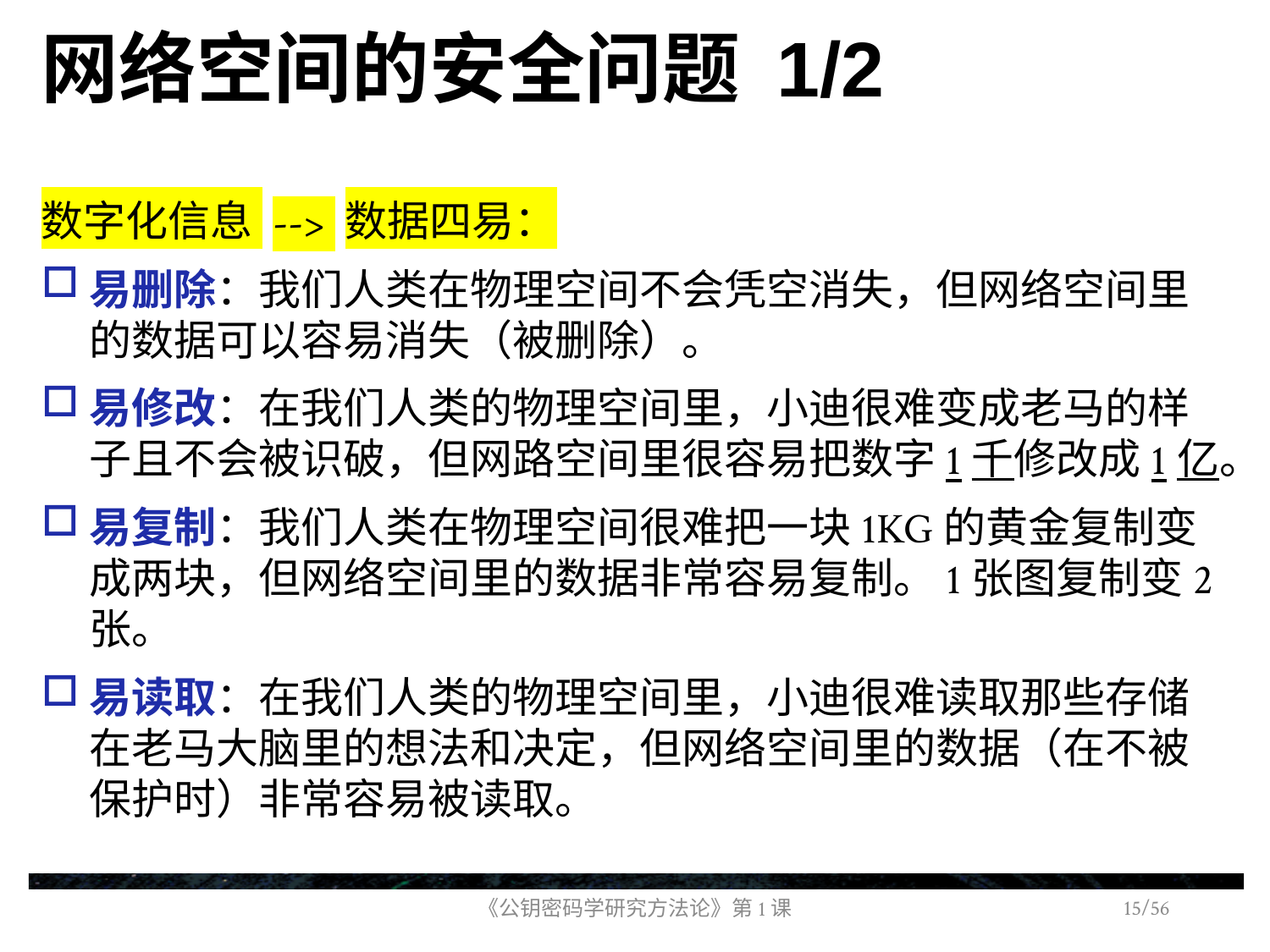

# 网络空间的安全问题 1/2
数字化信息 --> 数据四易：
易删除：我们人类在物理空间不会凭空消失，但网络空间里的数据可以容易消失（被删除）。
易修改：在我们人类的物理空间里，小迪很难变成老马的样子且不会被识破，但网路空间里很容易把数字1千修改成1亿。
易复制：我们人类在物理空间很难把一块1KG的黄金复制变成两块，但网络空间里的数据非常容易复制。1张图复制变2张。
易读取：在我们人类的物理空间里，小迪很难读取那些存储在老马大脑里的想法和决定，但网络空间里的数据（在不被保护时）非常容易被读取。

《公钥密码学研究方法论》第1课
15/56